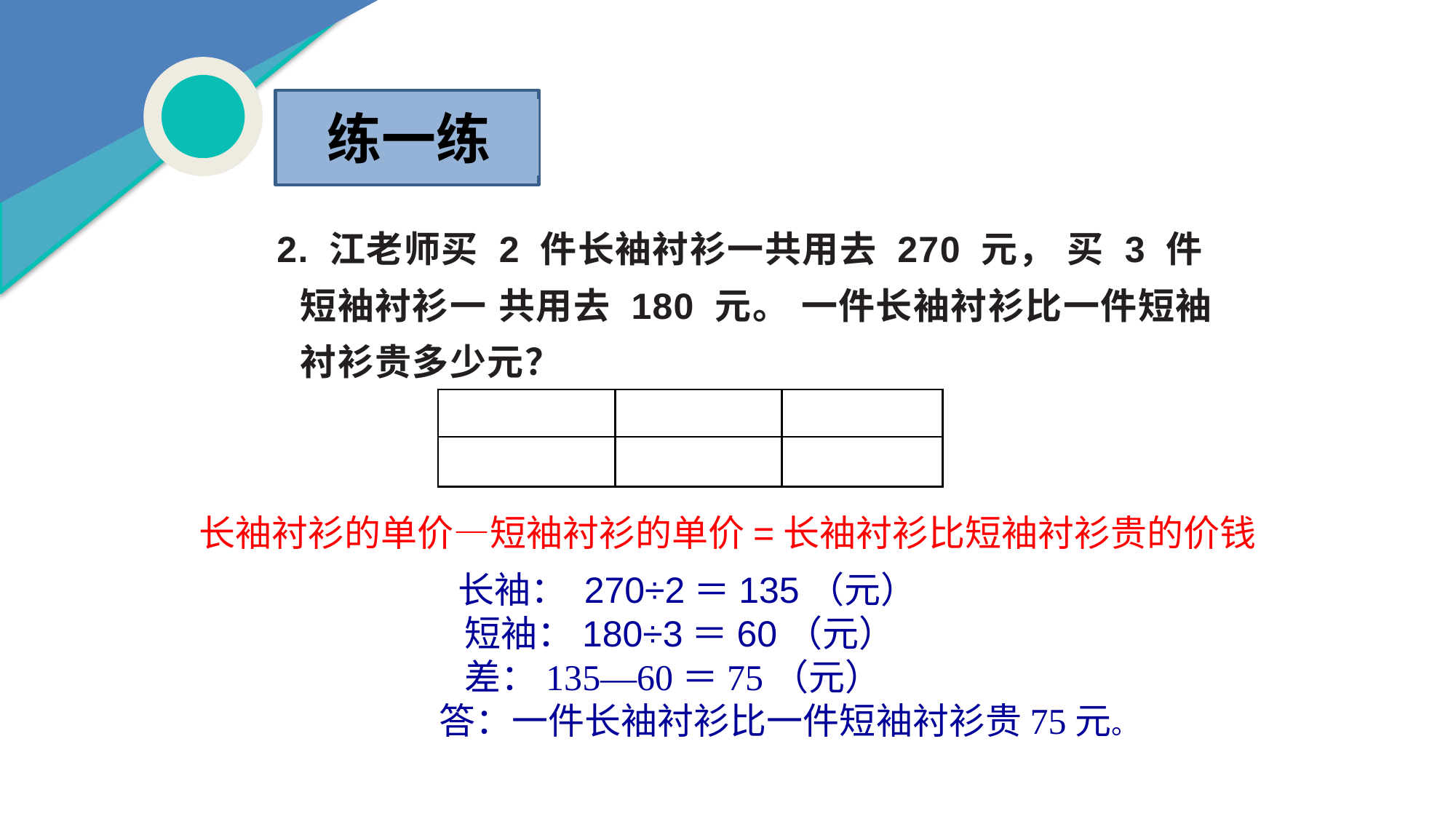

练一练
2. 江老师买 2 件长袖衬衫一共用去 270 元， 买 3 件短袖衬衫一 共用去 180 元。 一件长袖衬衫比一件短袖衬衫贵多少元？
|  |  |  |
| --- | --- | --- |
|  |  |  |
长袖衬衫的单价—短袖衬衫的单价=长袖衬衫比短袖衬衫贵的价钱
  长袖： 270÷2＝135（元）
  短袖：180÷3＝60（元）
  差：135—60＝75（元）
答：一件长袖衬衫比一件短袖衬衫贵75元。